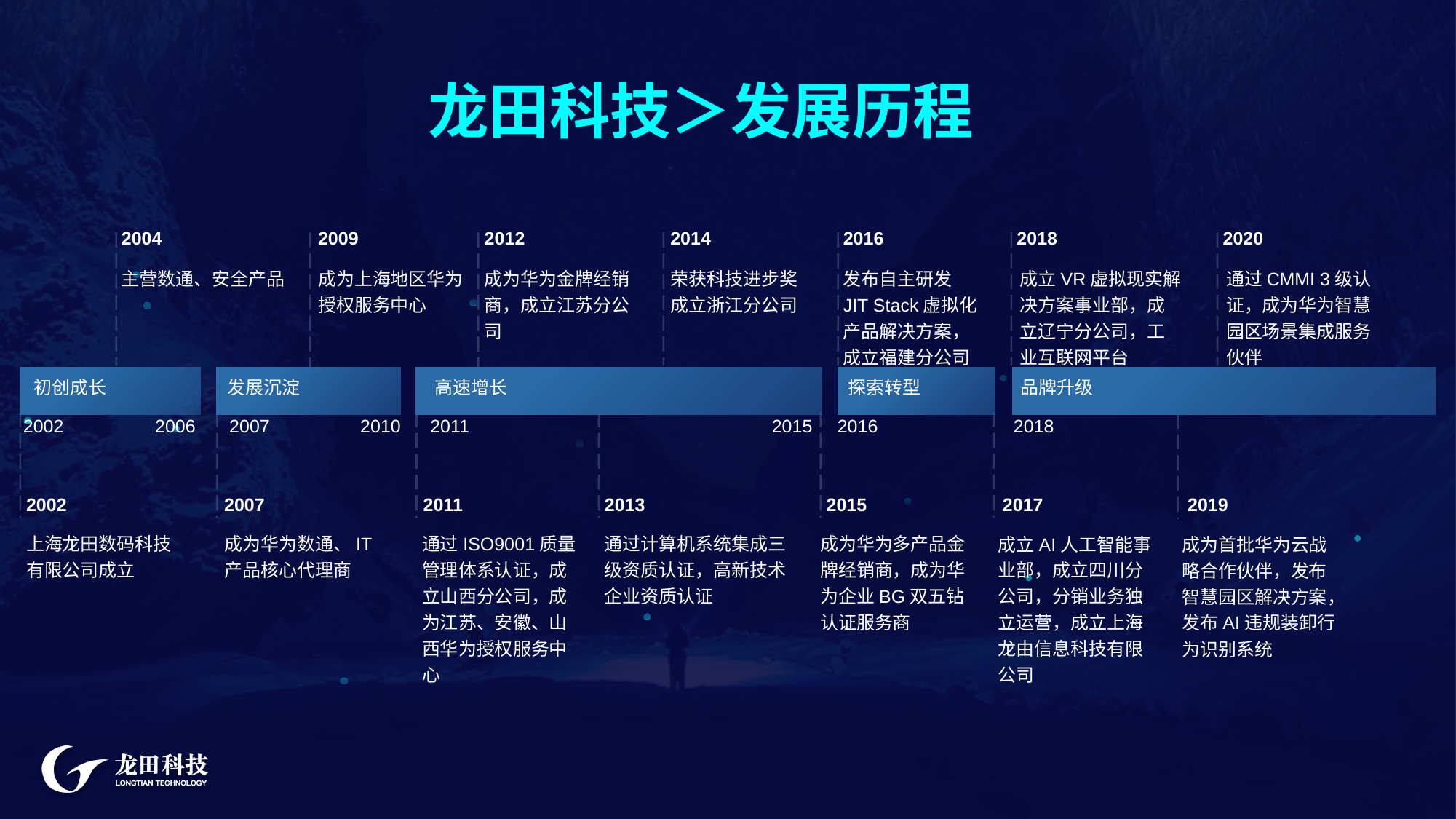

龙田科技＞发展历程
2004
2009
2012
2014
2016
2018
2020
主营数通、安全产品
成为上海地区华为授权服务中心
成为华为金牌经销商，成立江苏分公司
荣获科技进步奖
成立浙江分公司
发布自主研发JIT Stack虚拟化产品解决方案，成立福建分公司
成立VR虚拟现实解决方案事业部，成立辽宁分公司，工业互联网平台

通过CMMI 3级认证，成为华为智慧园区场景集成服务伙伴

初创成长
发展沉淀
高速增长
探索转型
品牌升级
2002
2006
2007
2010
2011
2015
2016
2018
2002
2007
2011
2013
2015
2017
2019
上海龙田数码科技有限公司成立
成为华为数通、IT产品核心代理商
通过ISO9001质量管理体系认证，成立山西分公司，成为江苏、安徽、山西华为授权服务中心
通过计算机系统集成三级资质认证，高新技术企业资质认证
成为华为多产品金牌经销商，成为华为企业BG双五钻认证服务商
成立AI人工智能事业部，成立四川分公司，分销业务独立运营，成立上海龙由信息科技有限公司
成为首批华为云战略合作伙伴，发布智慧园区解决方案，发布AI违规装卸行为识别系统